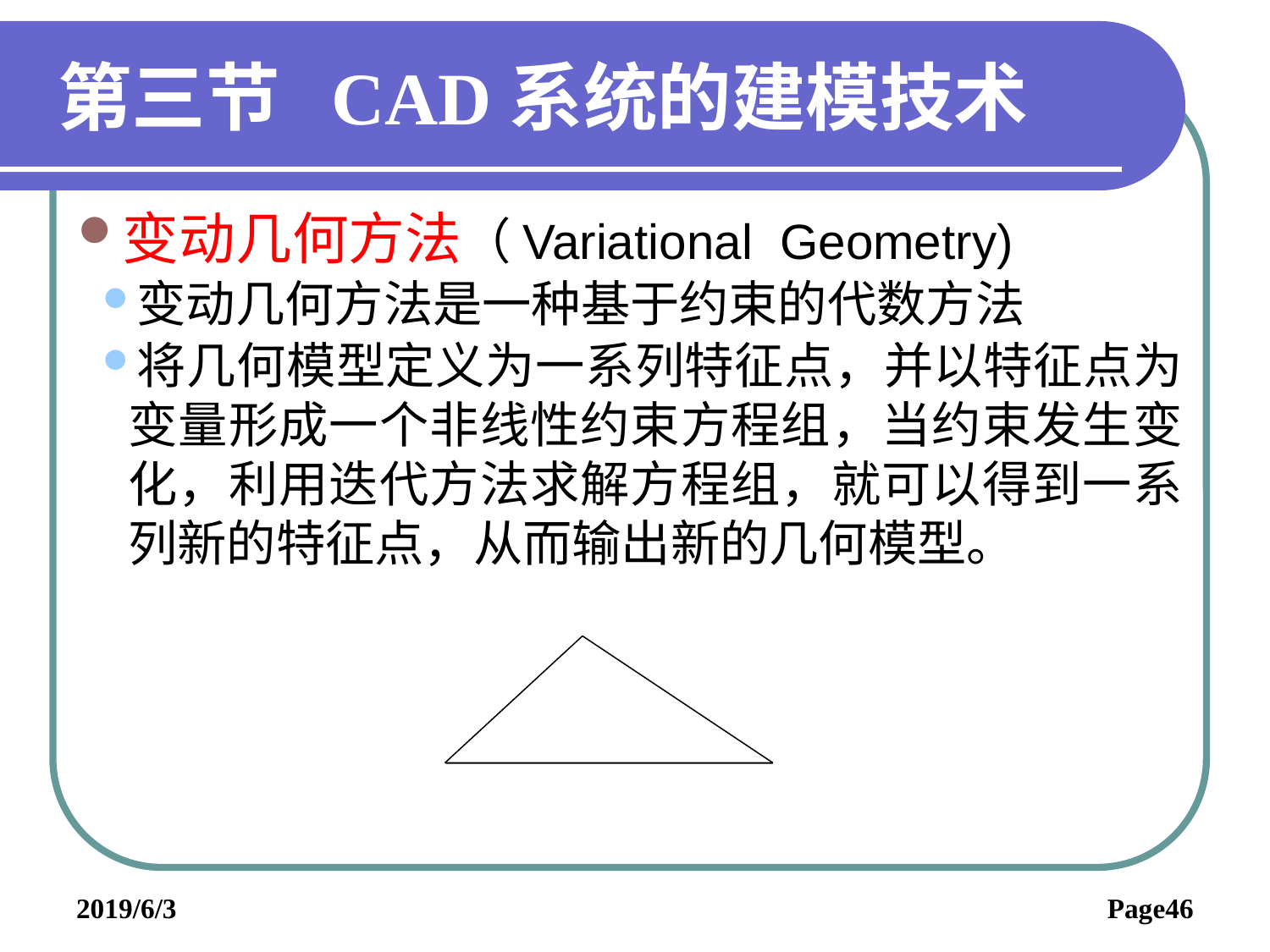

# 第三节  CAD系统的建模技术
变动几何方法（Variational  Geometry)
变动几何方法是一种基于约束的代数方法
将几何模型定义为一系列特征点，并以特征点为变量形成一个非线性约束方程组，当约束发生变化，利用迭代方法求解方程组，就可以得到一系列新的特征点，从而输出新的几何模型。

2019/6/3
Page46